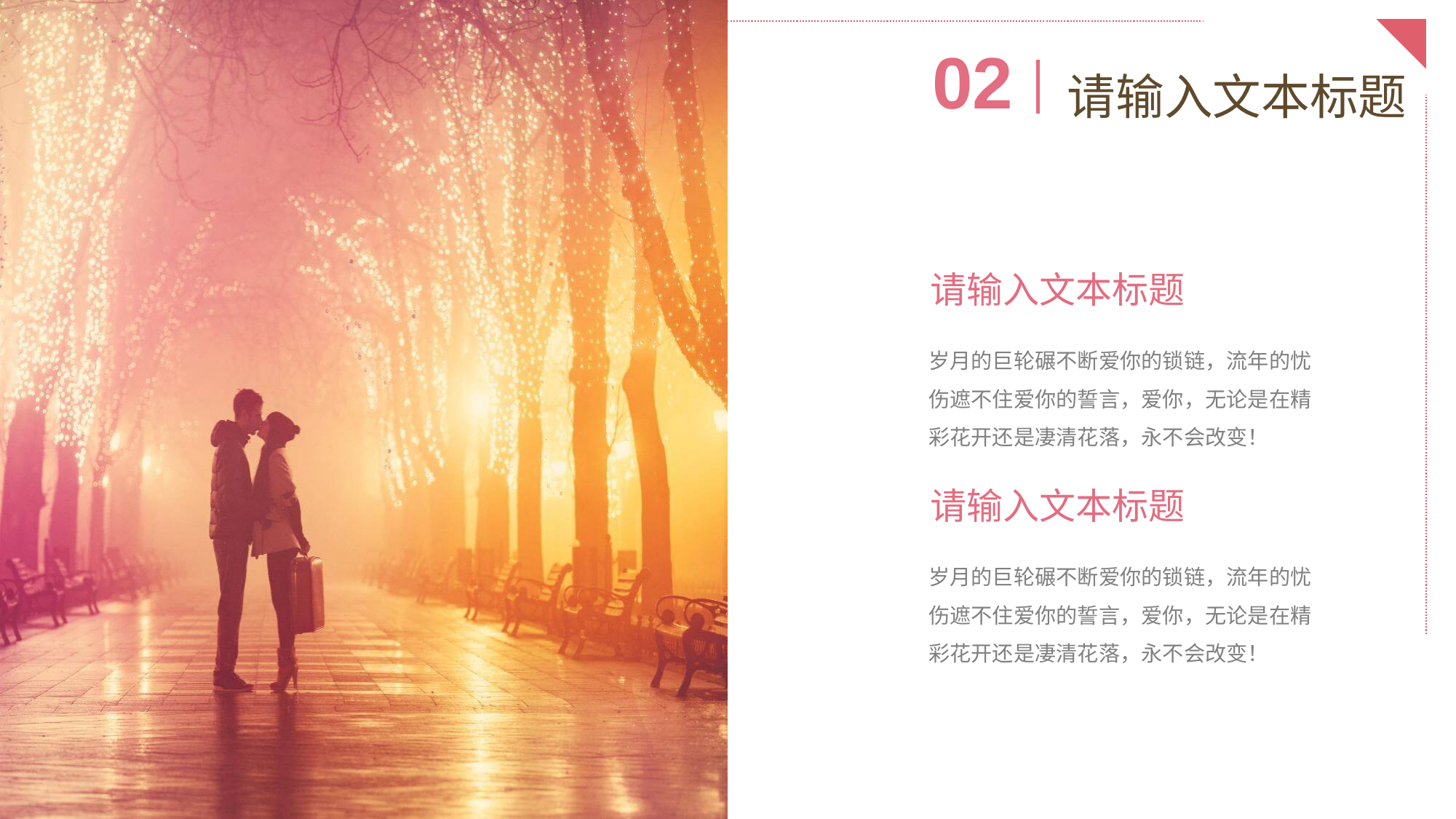

02
请输入文本标题
请输入文本标题
岁月的巨轮碾不断爱你的锁链，流年的忧伤遮不住爱你的誓言，爱你，无论是在精彩花开还是凄清花落，永不会改变！
请输入文本标题
岁月的巨轮碾不断爱你的锁链，流年的忧伤遮不住爱你的誓言，爱你，无论是在精彩花开还是凄清花落，永不会改变！